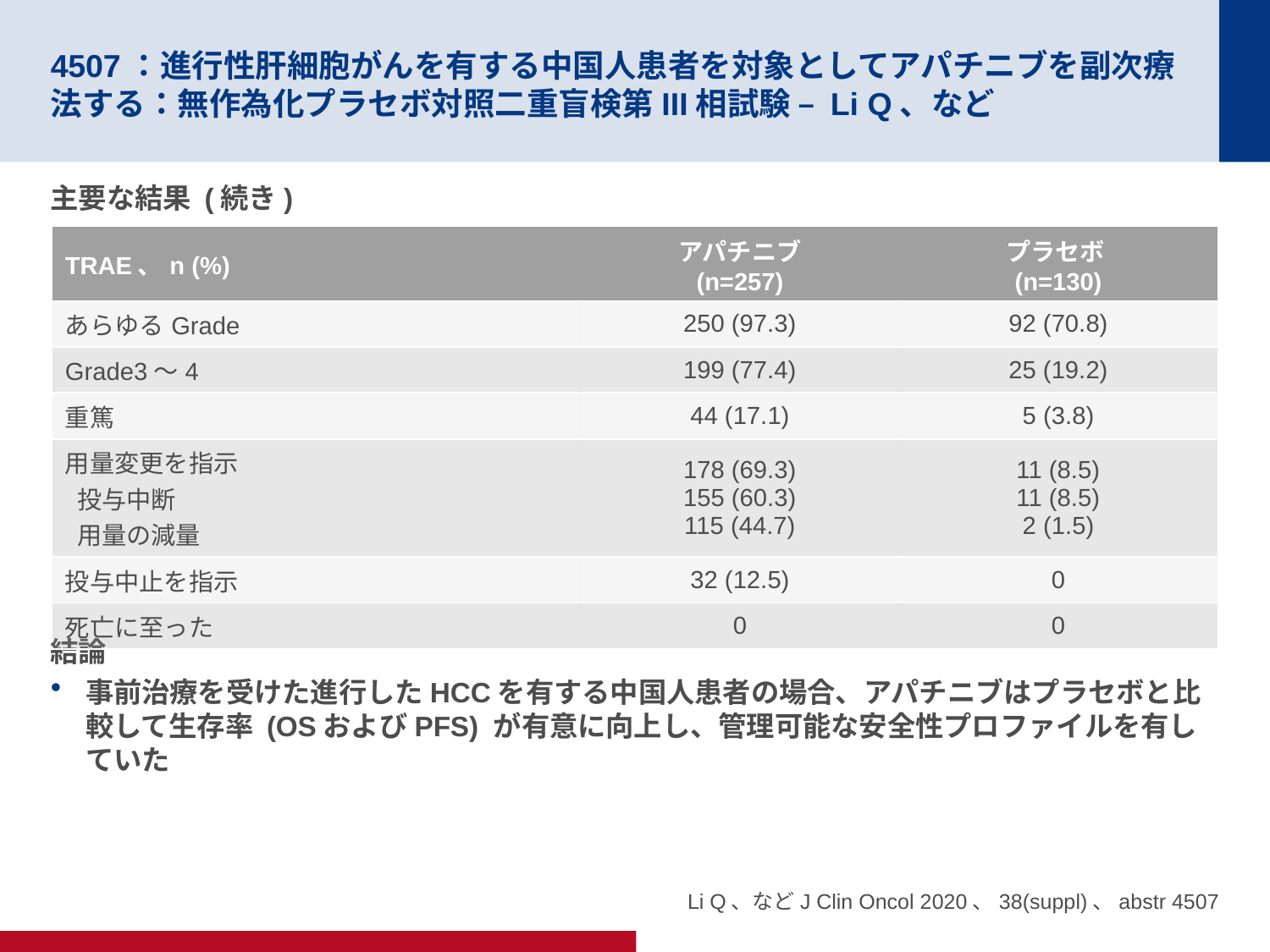

# 4507：進行性肝細胞がんを有する中国人患者を対象としてアパチニブを副次療法する：無作為化プラセボ対照二重盲検第III相試験 – Li Q、など
主要な結果 (続き)
結論
事前治療を受けた進行したHCCを有する中国人患者の場合、アパチニブはプラセボと比較して生存率 (OSおよびPFS) が有意に向上し、管理可能な安全性プロファイルを有していた
| TRAE、n (%) | アパチニブ (n=257) | プラセボ (n=130) |
| --- | --- | --- |
| あらゆるGrade | 250 (97.3) | 92 (70.8) |
| Grade3～4 | 199 (77.4) | 25 (19.2) |
| 重篤 | 44 (17.1) | 5 (3.8) |
| 用量変更を指示 投与中断 用量の減量 | 178 (69.3) 155 (60.3) 115 (44.7) | 11 (8.5) 11 (8.5) 2 (1.5) |
| 投与中止を指示 | 32 (12.5) | 0 |
| 死亡に至った | 0 | 0 |
Li Q、などJ Clin Oncol 2020、38(suppl)、abstr 4507